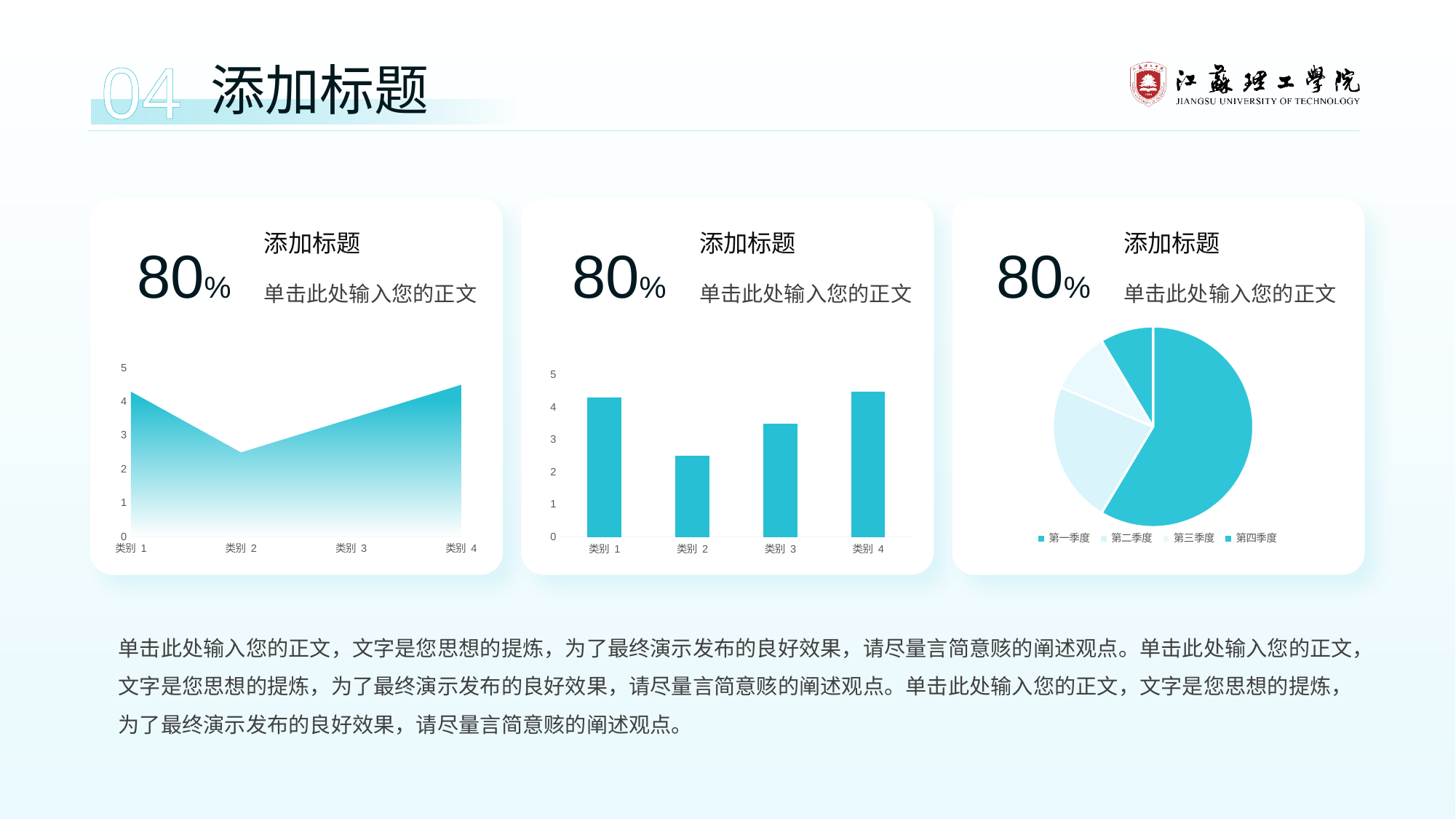

04
添加标题

添加标题
单击此处输入您的正文
80%
添加标题
单击此处输入您的正文
80%
添加标题
单击此处输入您的正文
80%

[unsupported chart]

### Chart

| Category | 系列 1 |
|---|---|
| 类别 1 | 4.3 |
| 类别 2 | 2.5 |
| 类别 3 | 3.5 |
| 类别 4 | 4.5 |

### Chart

| Category | 系列 1 |
|---|---|
| 类别 1 | 4.3 |
| 类别 2 | 2.5 |
| 类别 3 | 3.5 |
| 类别 4 | 4.5 |
单击此处输入您的正文，文字是您思想的提炼，为了最终演示发布的良好效果，请尽量言简意赅的阐述观点。单击此处输入您的正文，文字是您思想的提炼，为了最终演示发布的良好效果，请尽量言简意赅的阐述观点。单击此处输入您的正文，文字是您思想的提炼，为了最终演示发布的良好效果，请尽量言简意赅的阐述观点。